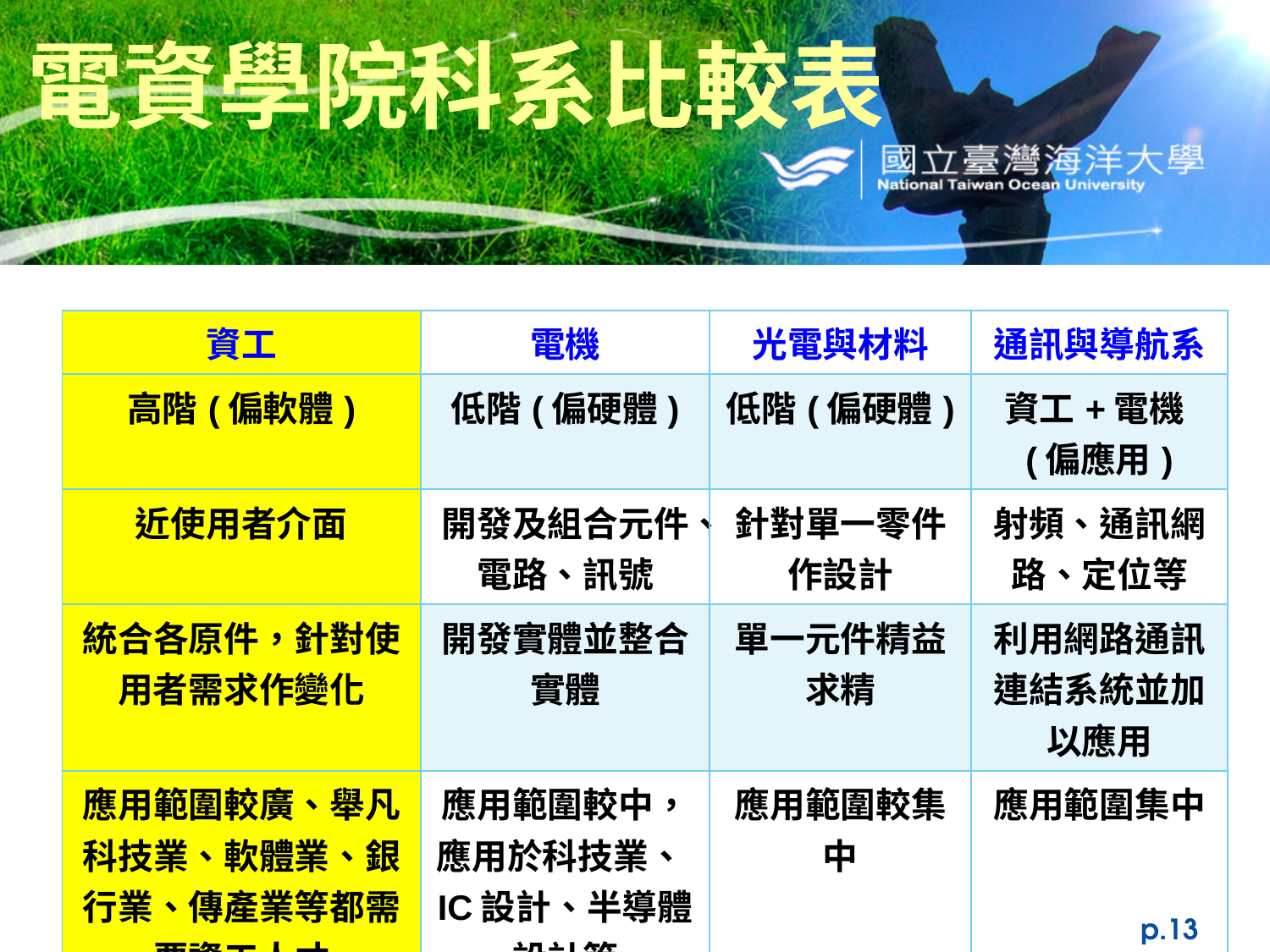

# 電資學院科系比較表
| 資工 | 電機 | 光電與材料 | 通訊與導航系 |
| --- | --- | --- | --- |
| 高階(偏軟體) | 低階(偏硬體) | 低階(偏硬體) | 資工+電機(偏應用) |
| 近使用者介面 | 開發及組合元件、電路、訊號 | 針對單一零件作設計 | 射頻、通訊網路、定位等 |
| 統合各原件，針對使用者需求作變化 | 開發實體並整合實體 | 單一元件精益求精 | 利用網路通訊連結系統並加以應用 |
| 應用範圍較廣、舉凡科技業、軟體業、銀行業、傳產業等都需要資工人才 | 應用範圍較中，應用於科技業、IC設計、半導體設計等 | 應用範圍較集中 | 應用範圍集中 |
p.13